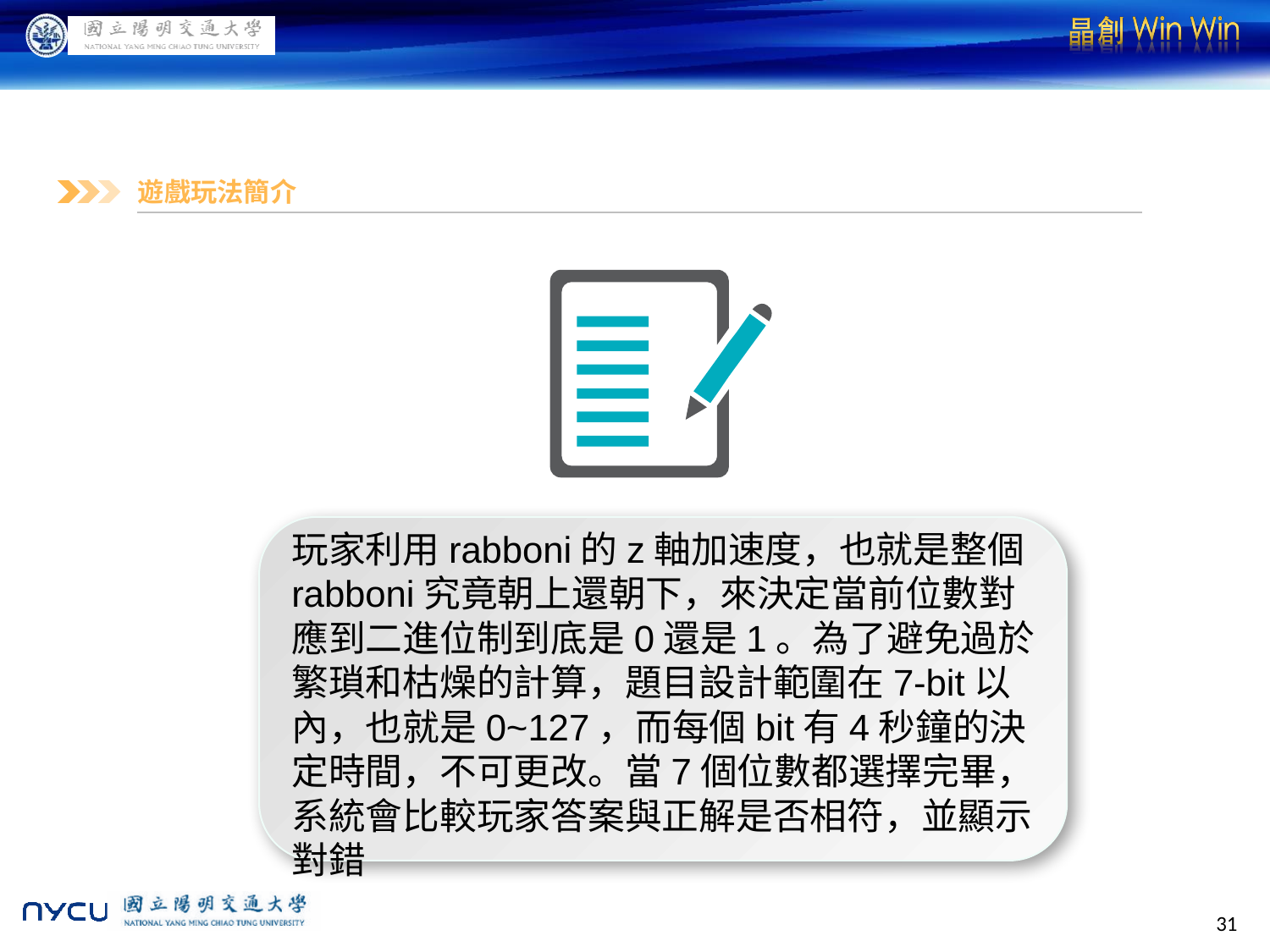

01
遊戲玩法簡介

玩家利用rabboni的z軸加速度，也就是整個rabboni究竟朝上還朝下，來決定當前位數對應到二進位制到底是0還是1。為了避免過於繁瑣和枯燥的計算，題目設計範圍在7-bit以內，也就是0~127，而每個bit有4秒鐘的決定時間，不可更改。當7個位數都選擇完畢，系統會比較玩家答案與正解是否相符，並顯示對錯